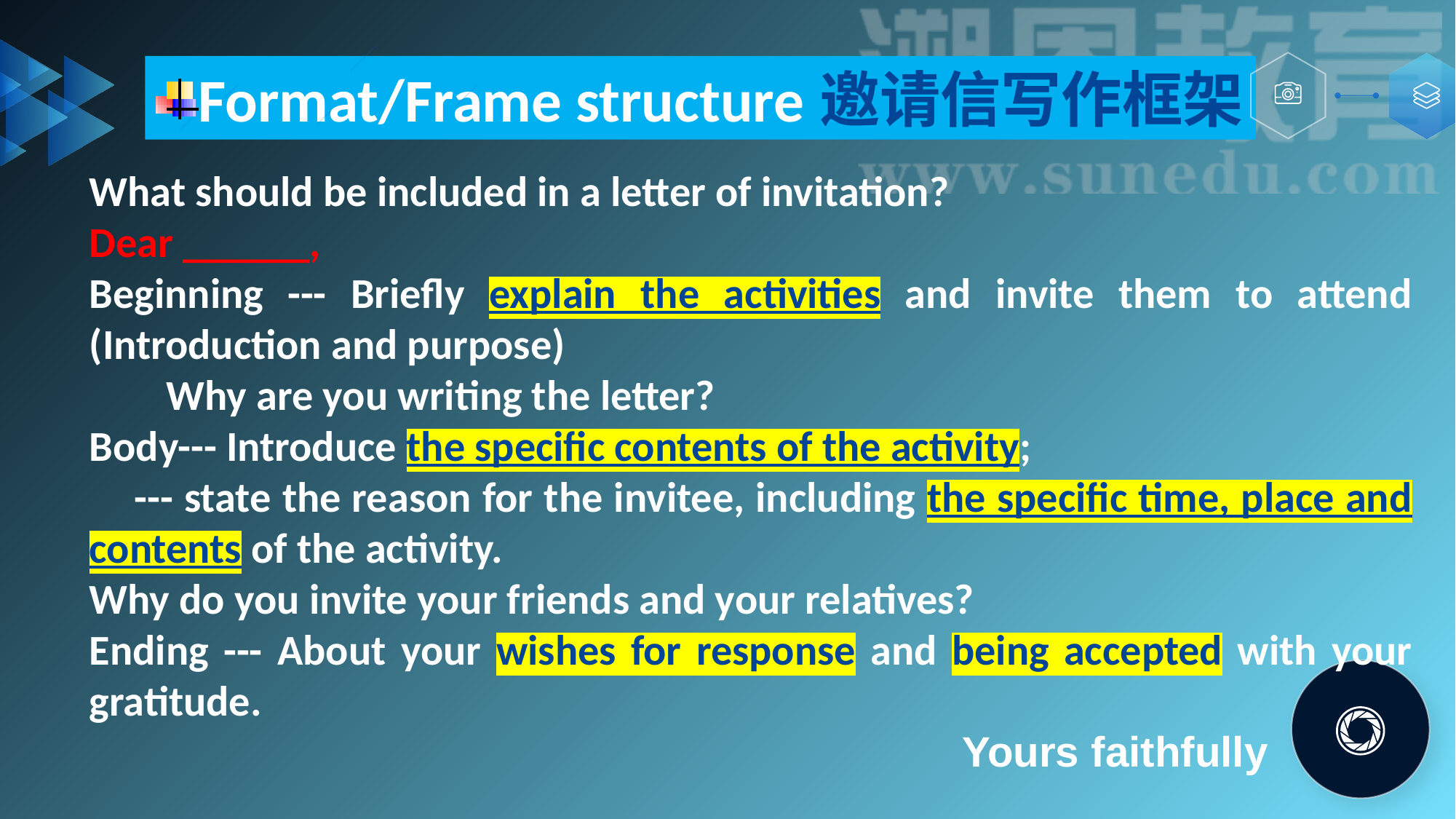

Format/Frame structure邀请信写作框架
What should be included in a letter of invitation?
Dear ______,
Beginning --- Briefly explain the activities and invite them to attend (Introduction and purpose)
        Why are you writing the letter?
Body--- Introduce the specific contents of the activity;
    --- state the reason for the invitee, including the specific time, place and contents of the activity.
Why do you invite your friends and your relatives?
Ending --- About your wishes for response and being accepted with your gratitude.
					Yours faithfully
      												 ***